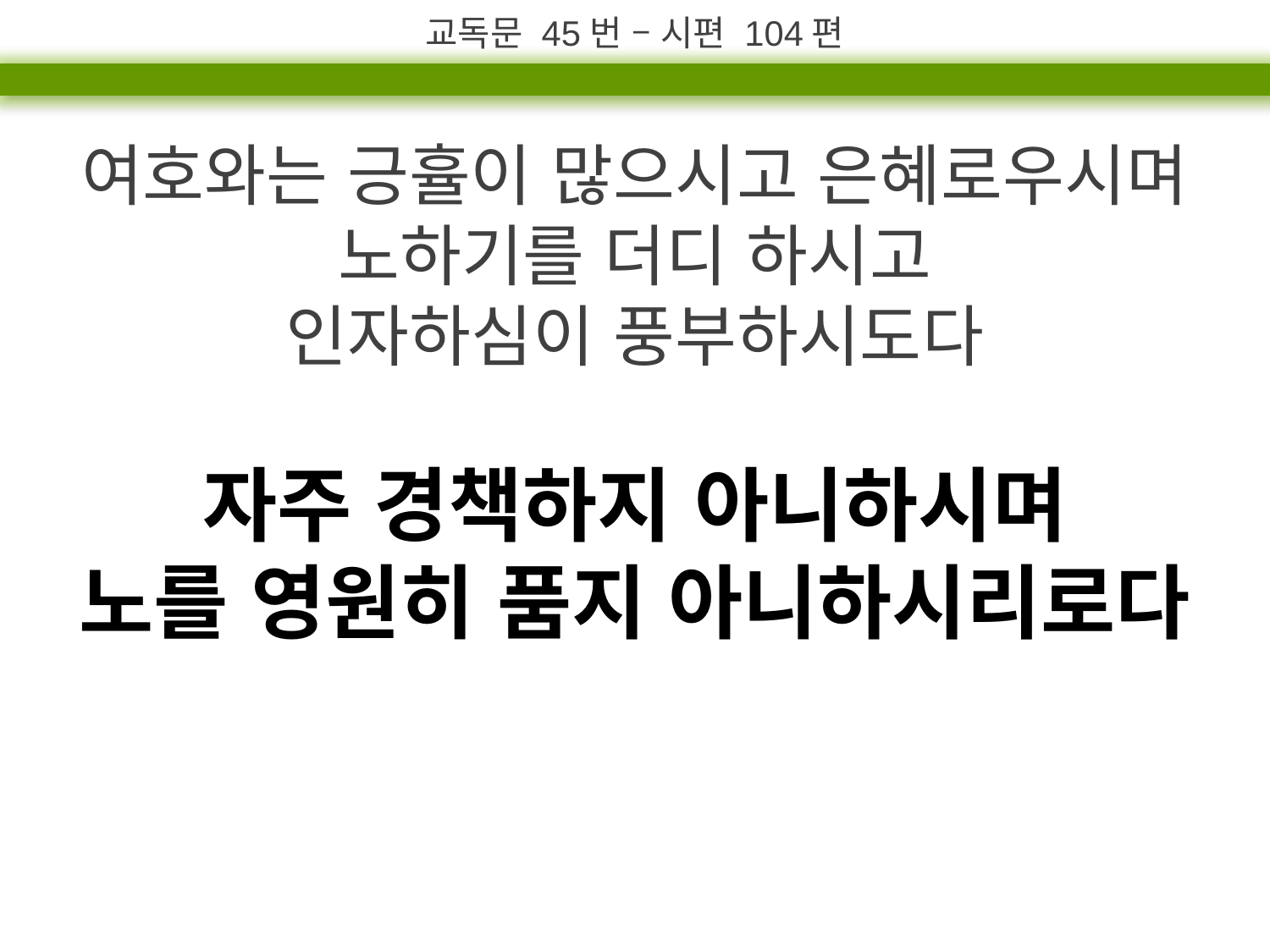

교독문 45번 – 시편 104편

여호와는 긍휼이 많으시고 은혜로우시며 노하기를 더디 하시고
인자하심이 풍부하시도다
자주 경책하지 아니하시며
노를 영원히 품지 아니하시리로다